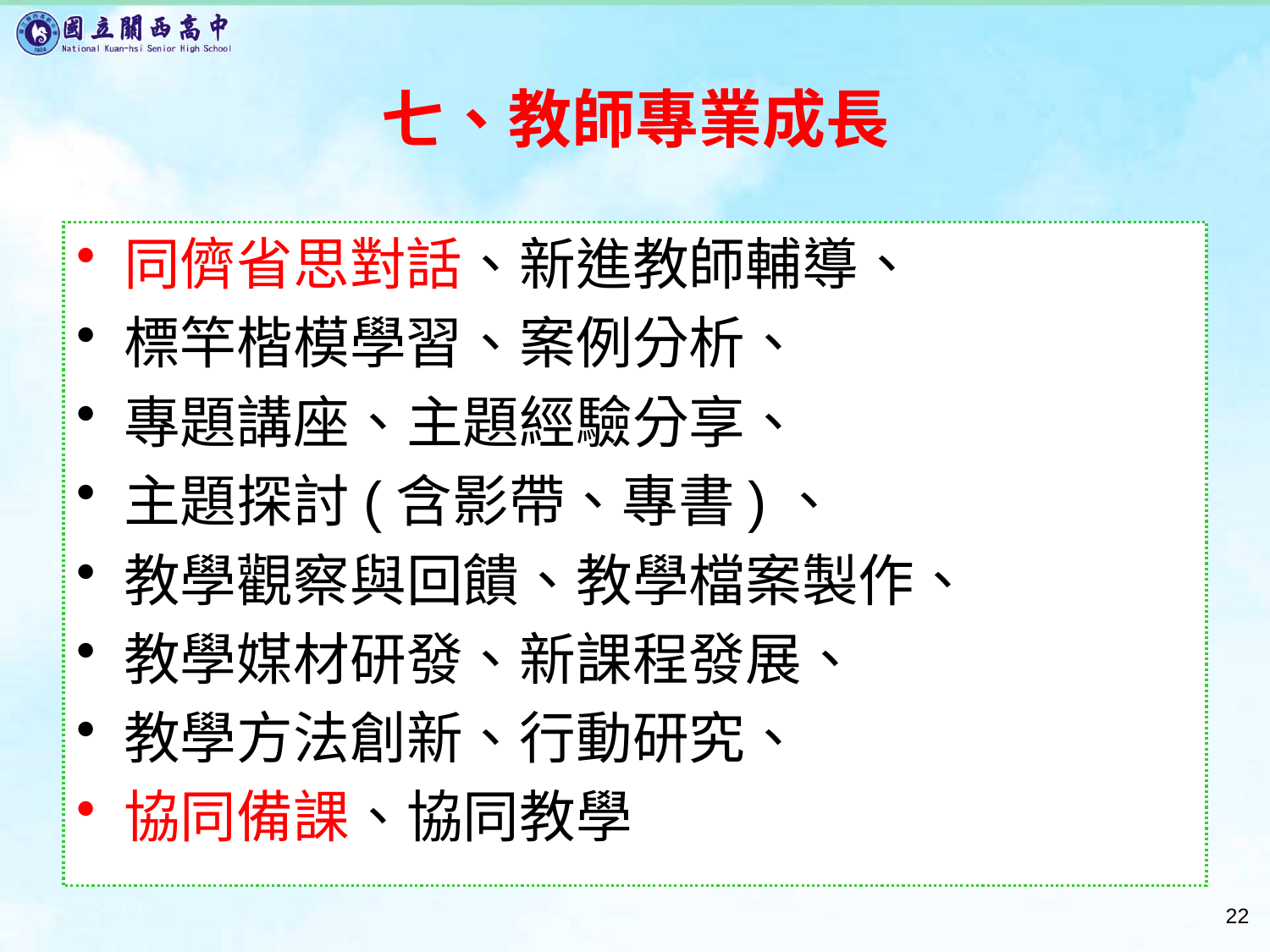

# 七、教師專業成長
同儕省思對話、新進教師輔導、
標竿楷模學習、案例分析、
專題講座、主題經驗分享、
主題探討(含影帶、專書)、
教學觀察與回饋、教學檔案製作、
教學媒材研發、新課程發展、
教學方法創新、行動研究、
協同備課、協同教學